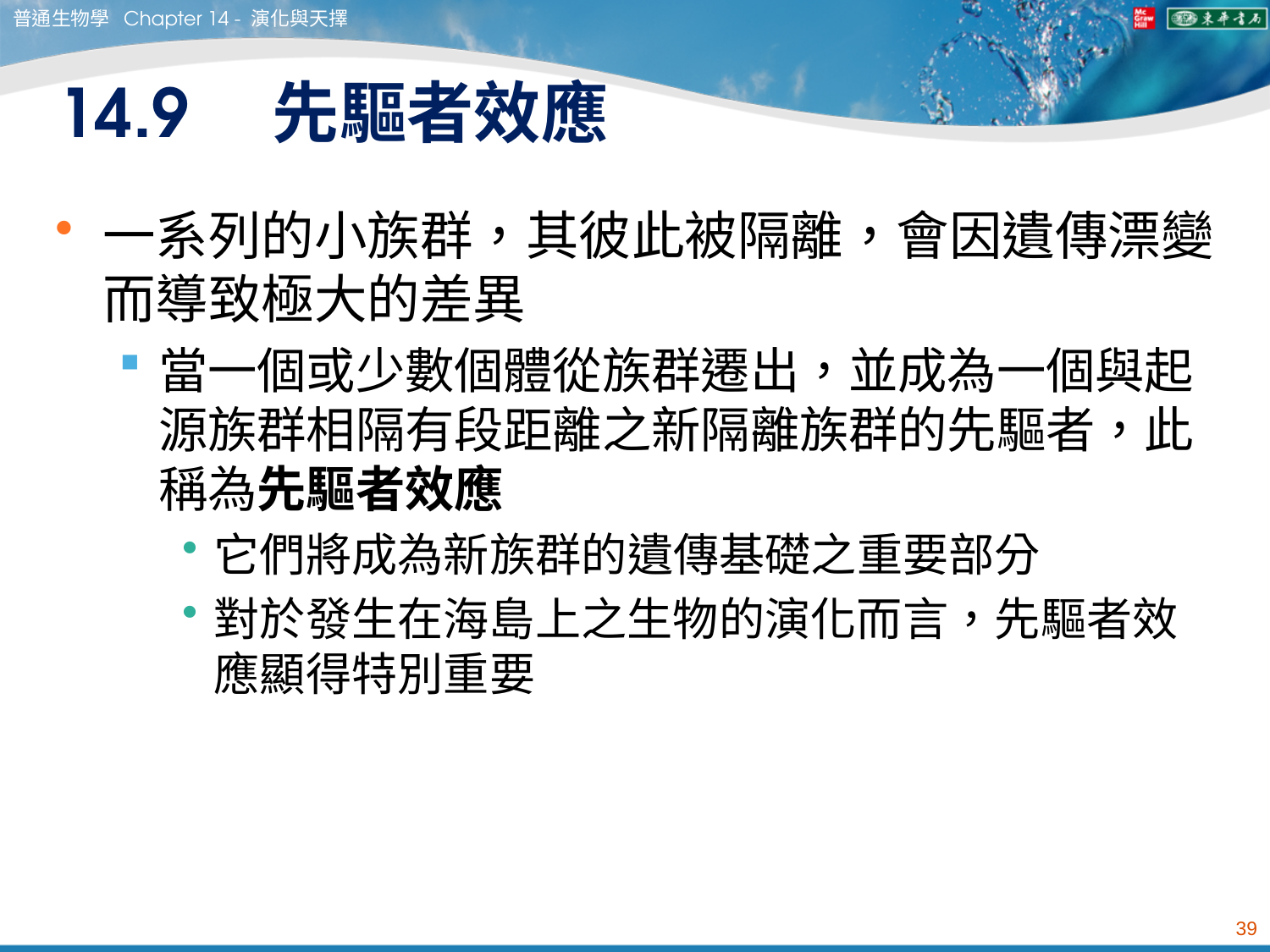

普通生物學  Chapter 14 - 演化與天擇
# 14.9　先驅者效應
一系列的小族群，其彼此被隔離，會因遺傳漂變而導致極大的差異
當一個或少數個體從族群遷出，並成為一個與起源族群相隔有段距離之新隔離族群的先驅者，此稱為先驅者效應
它們將成為新族群的遺傳基礎之重要部分
對於發生在海島上之生物的演化而言，先驅者效應顯得特別重要
39